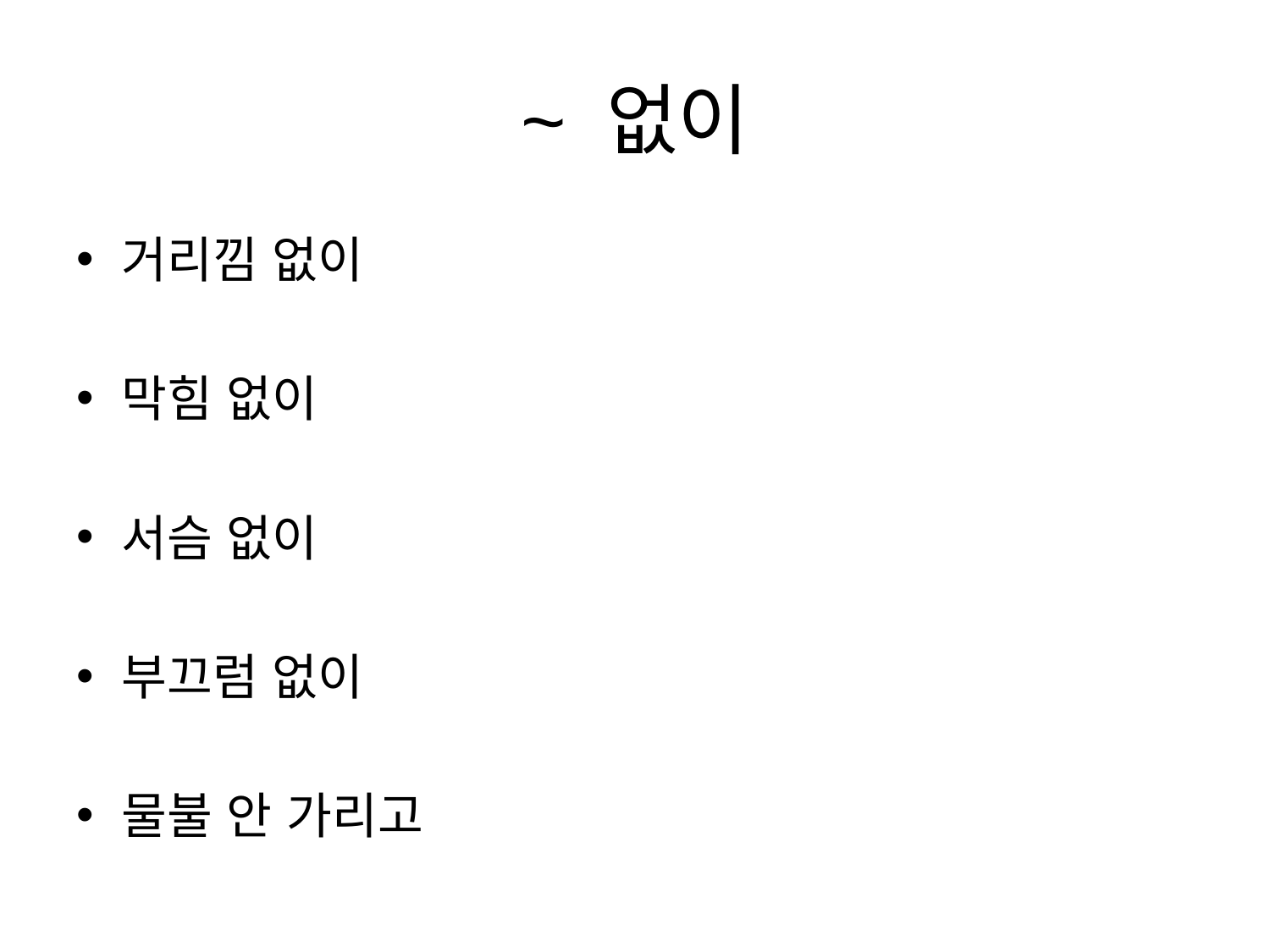

# ~ 없이
거리낌 없이

막힘 없이

서슴 없이

부끄럼 없이

물불 안 가리고